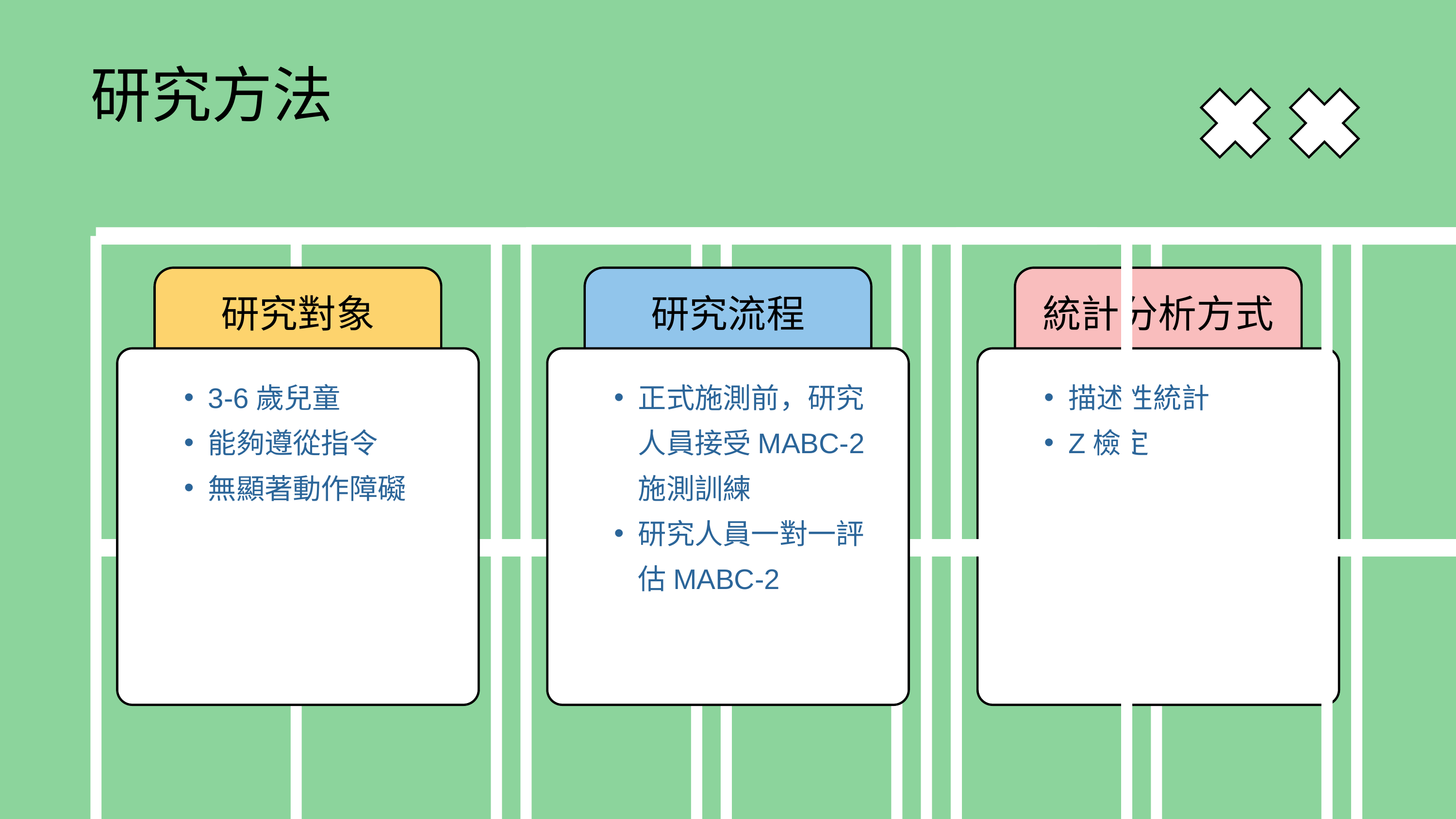

研究方法

研究對象
研究流程
統計分析方式

3-6歲兒童
能夠遵從指令
無顯著動作障礙
正式施測前，研究人員接受MABC-2施測訓練
研究人員一對一評估MABC-2

描述性統計
Z檢定